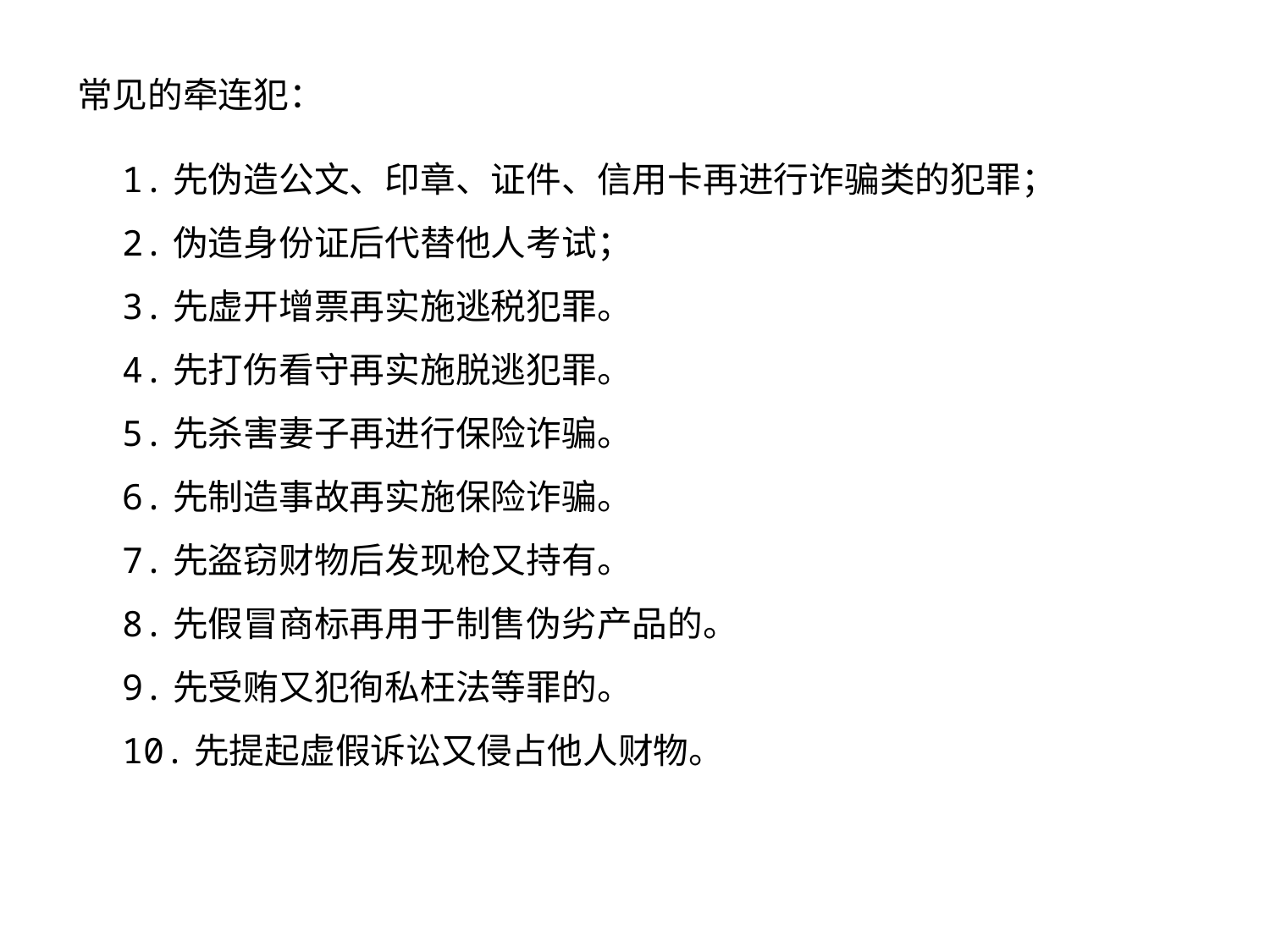

常见的牵连犯：

    1.先伪造公文、印章、证件、信用卡再进行诈骗类的犯罪；

    2.伪造身份证后代替他人考试；

    3.先虚开增票再实施逃税犯罪。

    4.先打伤看守再实施脱逃犯罪。

    5.先杀害妻子再进行保险诈骗。

    6.先制造事故再实施保险诈骗。

    7.先盗窃财物后发现枪又持有。

    8.先假冒商标再用于制售伪劣产品的。

    9.先受贿又犯徇私枉法等罪的。

    10.先提起虚假诉讼又侵占他人财物。